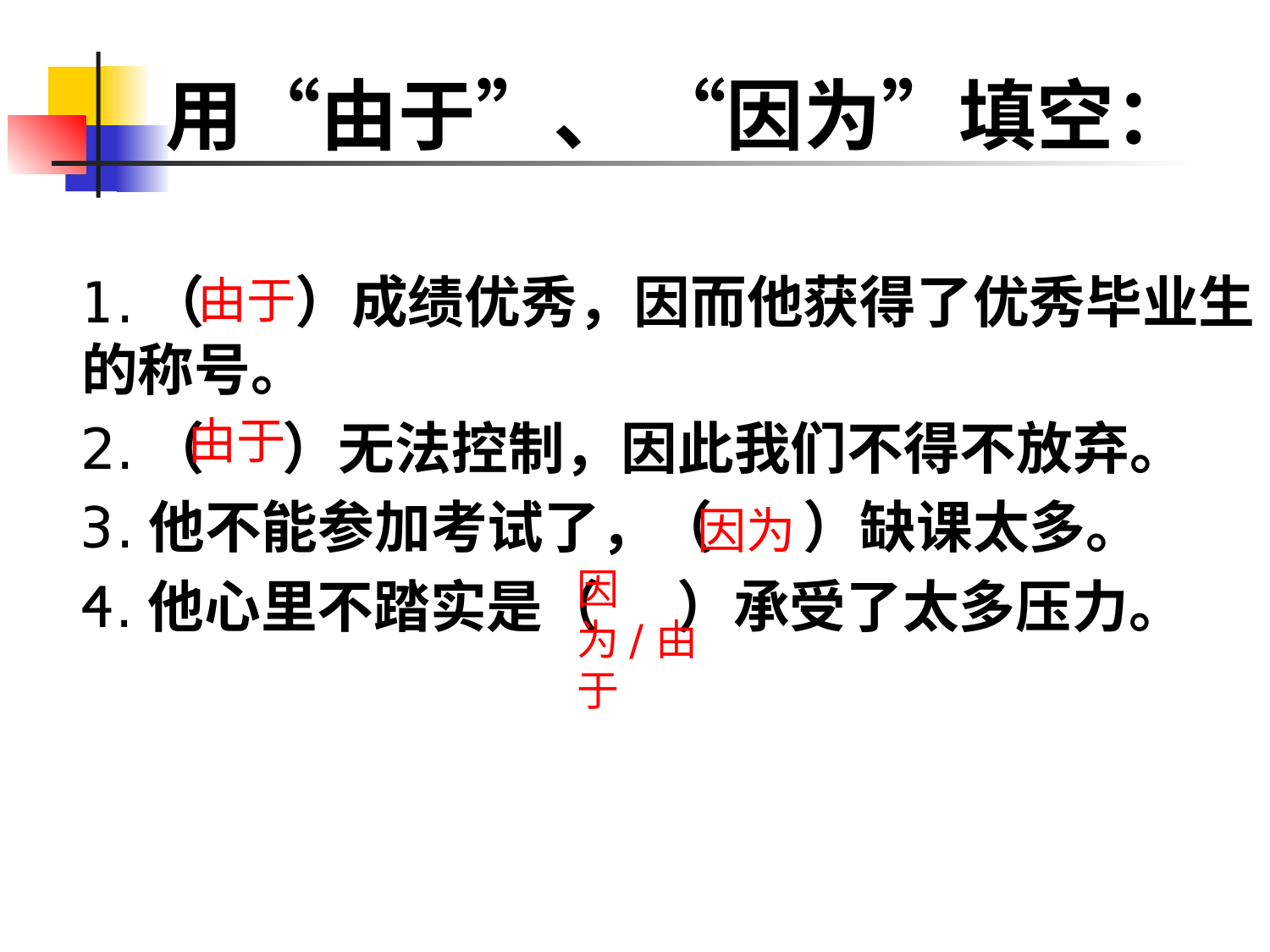

# 用“由于”、 “因为”填空：
1.（       ）成绩优秀，因而他获得了优秀毕业生的称号。
2.（      ）无法控制，因此我们不得不放弃。
3.他不能参加考试了，（       ）缺课太多。
4.他心里不踏实是（      ）承受了太多压力。
由于
由于
因为
因为/由于